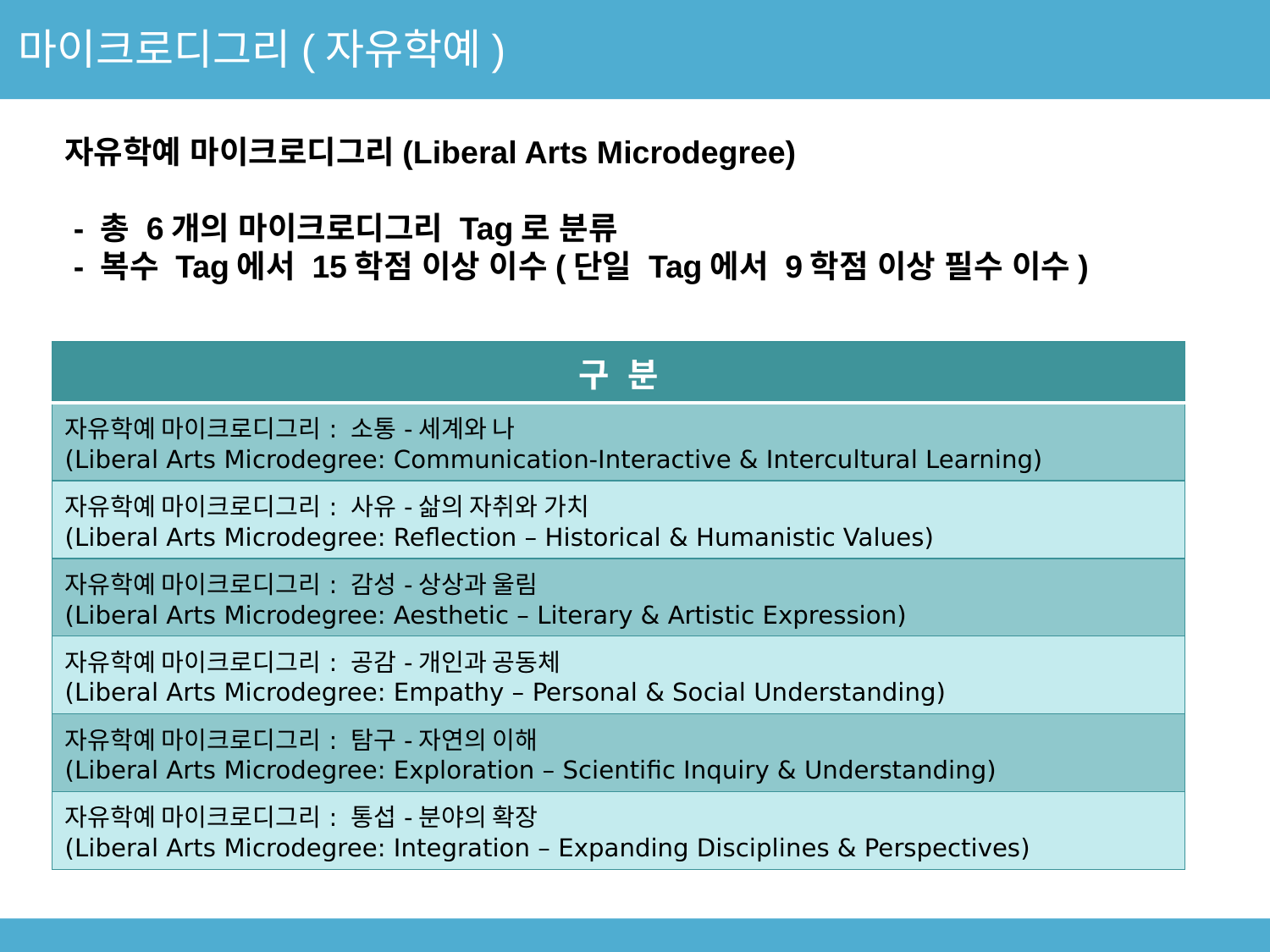

마이크로디그리(자유학예)
자유학예 마이크로디그리(Liberal Arts Microdegree)

 - 총 6개의 마이크로디그리 Tag로 분류
 - 복수 Tag에서 15학점 이상 이수(단일 Tag에서 9학점 이상 필수 이수)
| 구 분 |
| --- |
| 자유학예 마이크로디그리: 소통-세계와 나 (Liberal Arts Microdegree: Communication-Interactive & Intercultural Learning) |
| 자유학예 마이크로디그리: 사유-삶의 자취와 가치 (Liberal Arts Microdegree: Reflection – Historical & Humanistic Values) |
| 자유학예 마이크로디그리: 감성-상상과 울림 (Liberal Arts Microdegree: Aesthetic – Literary & Artistic Expression) |
| 자유학예 마이크로디그리: 공감-개인과 공동체 (Liberal Arts Microdegree: Empathy – Personal & Social Understanding) |
| 자유학예 마이크로디그리: 탐구-자연의 이해 (Liberal Arts Microdegree: Exploration – Scientific Inquiry & Understanding) |
| 자유학예 마이크로디그리: 통섭-분야의 확장 (Liberal Arts Microdegree: Integration – Expanding Disciplines & Perspectives) |